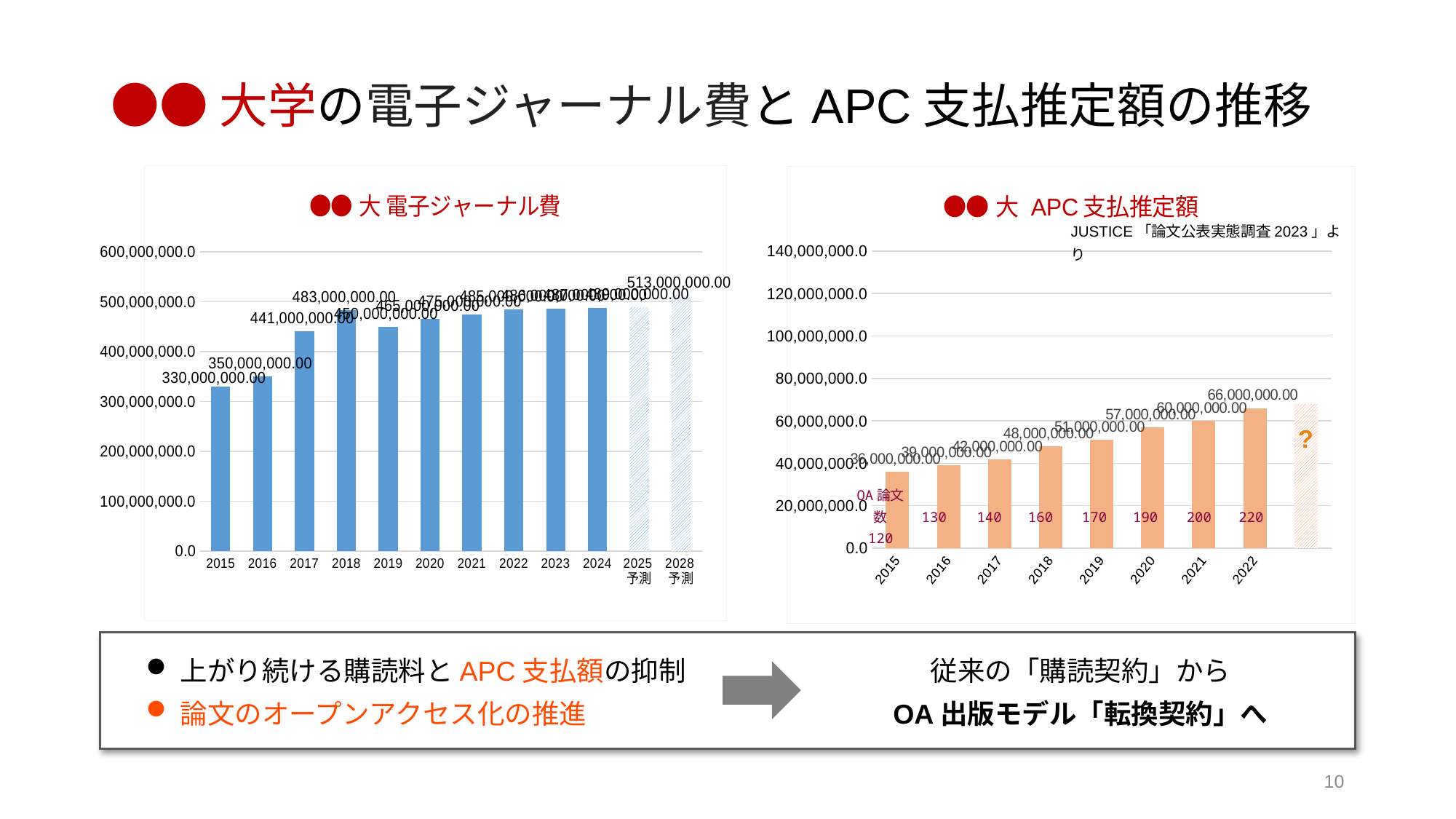

# ●●大学の電子ジャーナル費とAPC支払推定額の推移

### Chart: ●●大 電子ジャーナル費

| Category | 購読額 |
|---|---|
| 2015 | 330000000.0 |
| 2016 | 350000000.0 |
| 2017 | 441000000.0 |
| 2018 | 483000000.0 |
| 2019 | 450000000.0 |
| 2020 | 465000000.0 |
| 2021 | 475000000.0 |
| 2022 | 485000000.0 |
| 2023 | 486000000.0 |
| 2024 | 487000000.0 |
| 2025予測 | 489000000.0 |
| 2028予測 | 513000000.0 |

### Chart: ●●大 APC支払推定額

| Category | APC支払推定額 |
|---|---|
| 2015 | 36000000.0 |
| 2016 | 39000000.0 |
| 2017 | 42000000.0 |
| 2018 | 48000000.0 |
| 2019 | 51000000.0 |
| 2020 | 57000000.0 |
| 2021 | 60000000.0 |
| 2022 | 66000000.0 |
|  | 68000000.0 |
JUSTICE「論文公表実態調査2023」より
?
OA論文数
120

130
140
160
170
190
200
220

上がり続ける購読料とAPC支払額の抑制
論文のオープンアクセス化の推進
従来の「購読契約」から
OA出版モデル「転換契約」へ

10